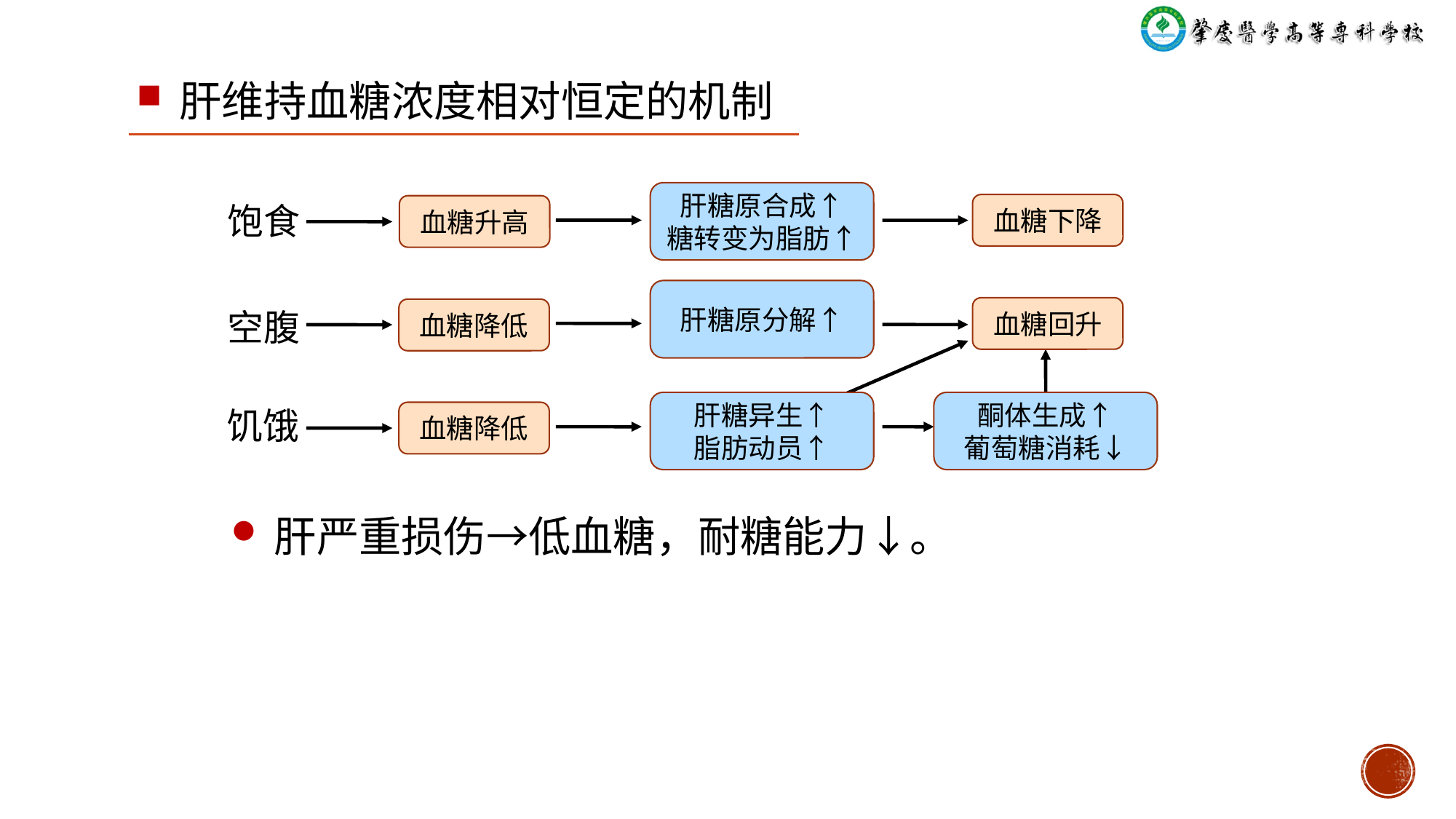

肝维持血糖浓度相对恒定的机制
肝糖原合成↑
糖转变为脂肪↑
饱食
血糖下降
血糖升高

肝糖原分解↑
血糖回升
空腹
血糖降低

酮体生成↑
葡萄糖消耗↓
肝糖异生↑
脂肪动员↑
饥饿
血糖降低

肝严重损伤→低血糖，耐糖能力↓。